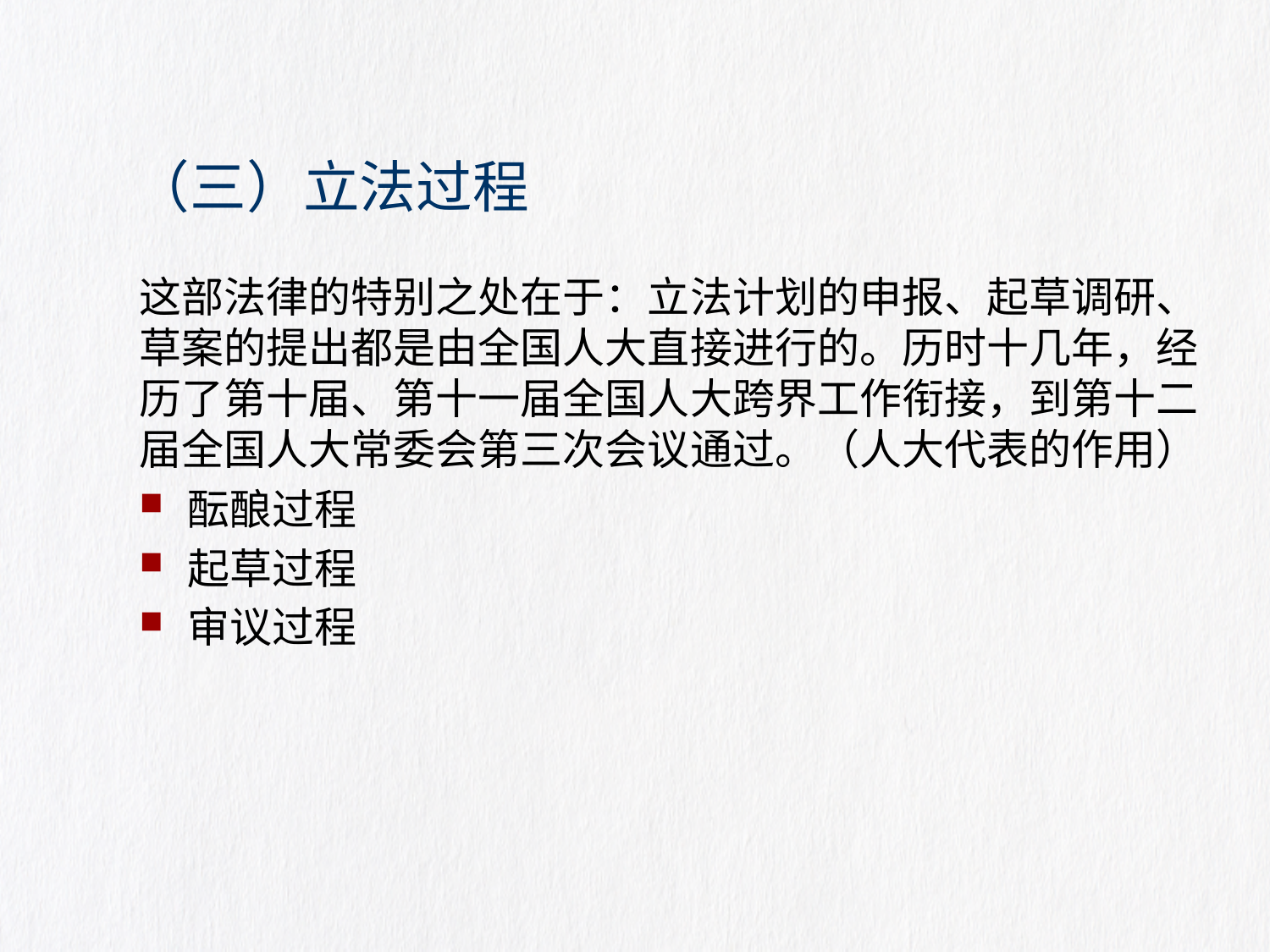

# （三）立法过程
这部法律的特别之处在于：立法计划的申报、起草调研、草案的提出都是由全国人大直接进行的。历时十几年，经历了第十届、第十一届全国人大跨界工作衔接，到第十二届全国人大常委会第三次会议通过。（人大代表的作用）
酝酿过程
起草过程
审议过程
7